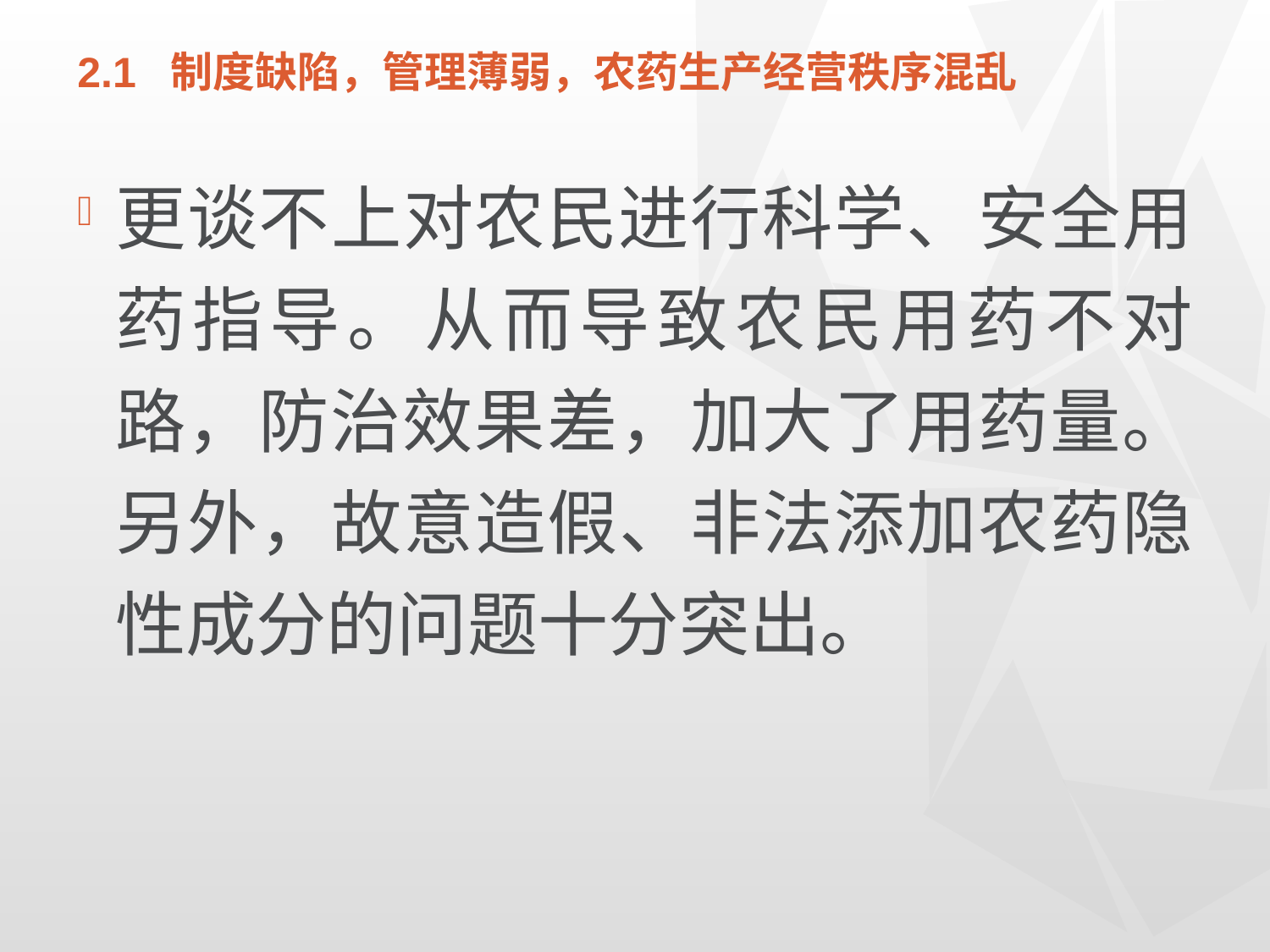

# 2.1  制度缺陷，管理薄弱，农药生产经营秩序混乱
更谈不上对农民进行科学、安全用药指导。从而导致农民用药不对路，防治效果差，加大了用药量。另外，故意造假、非法添加农药隐性成分的问题十分突出。